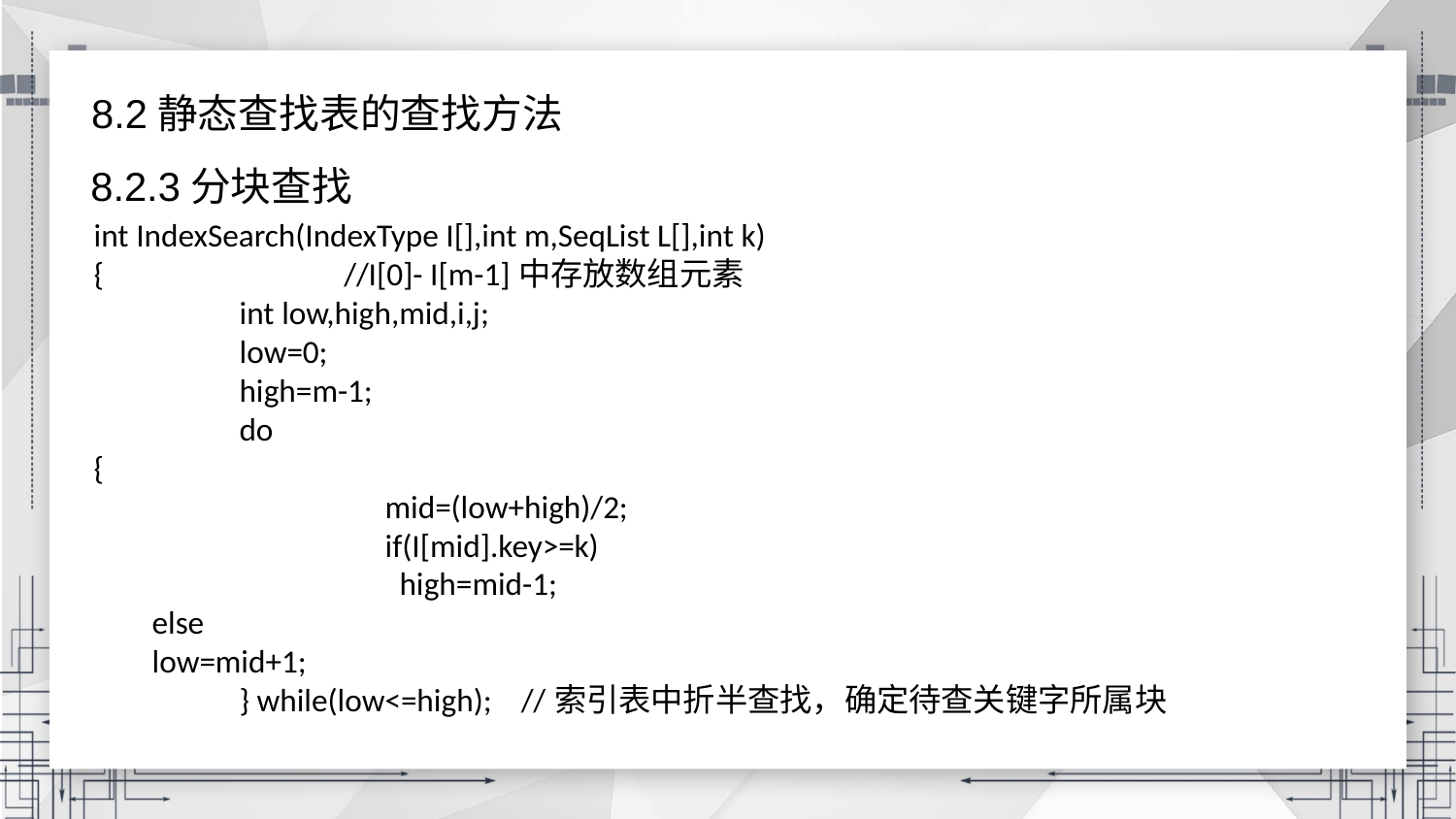

8.2静态查找表的查找方法
8.2.3分块查找
int IndexSearch(IndexType I[],int m,SeqList L[],int k)
{                                 //I[0]- I[m-1]中存放数组元素
	int low,high,mid,i,j;
	low=0;
	high=m-1;
	do
{
		mid=(low+high)/2;
		if(I[mid].key>=k)
	 	  high=mid-1;
        else
        low=mid+1;
	} while(low<=high);    //索引表中折半查找，确定待查关键字所属块